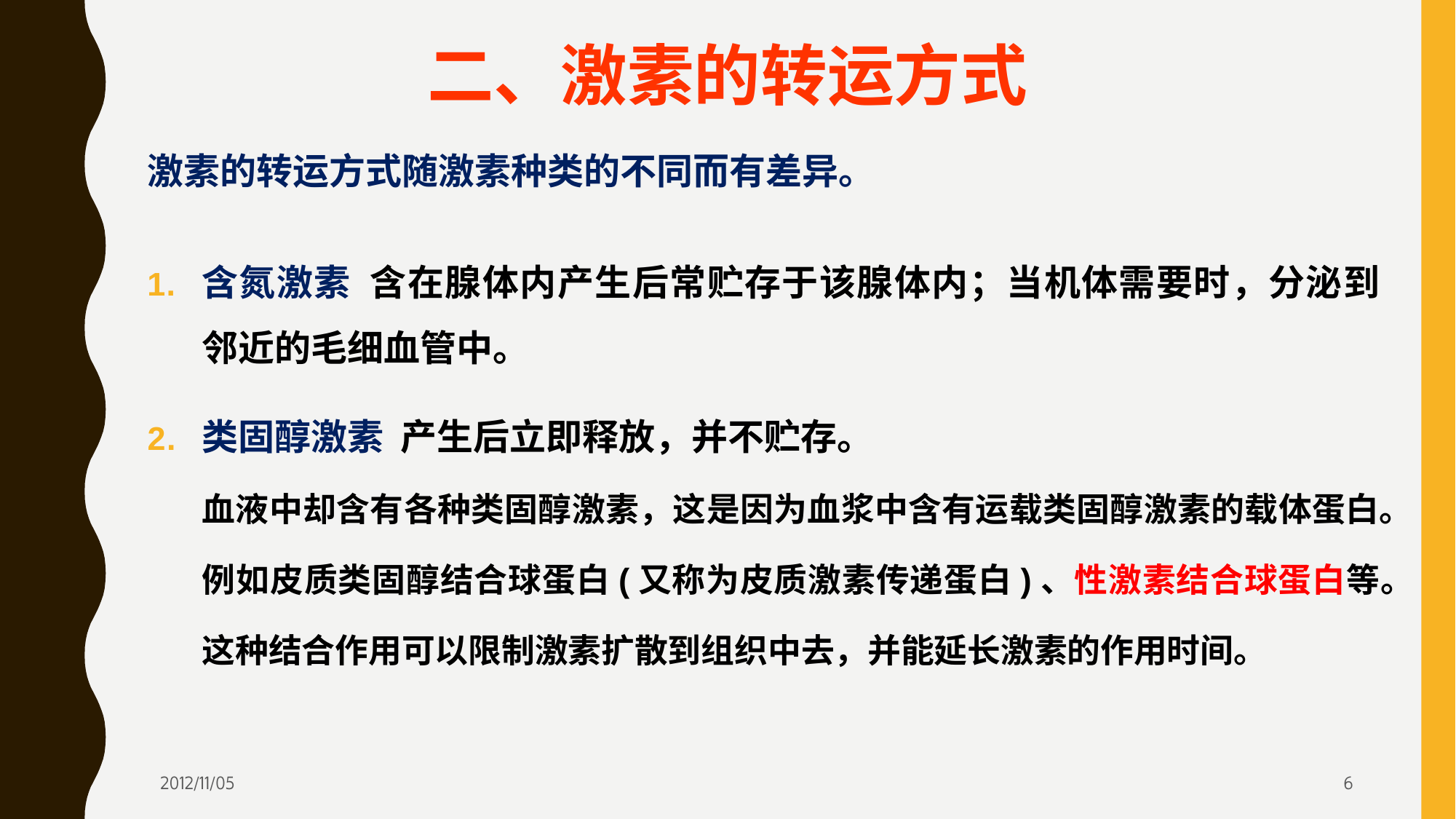

二、激素的转运方式

激素的转运方式随激素种类的不同而有差异。
含氮激素  含在腺体内产生后常贮存于该腺体内；当机体需要时，分泌到邻近的毛细血管中。
类固醇激素  产生后立即释放，并不贮存。
血液中却含有各种类固醇激素，这是因为血浆中含有运载类固醇激素的载体蛋白。
例如皮质类固醇结合球蛋白(又称为皮质激素传递蛋白)、性激素结合球蛋白等。
这种结合作用可以限制激素扩散到组织中去，并能延长激素的作用时间。

2012/11/05
6